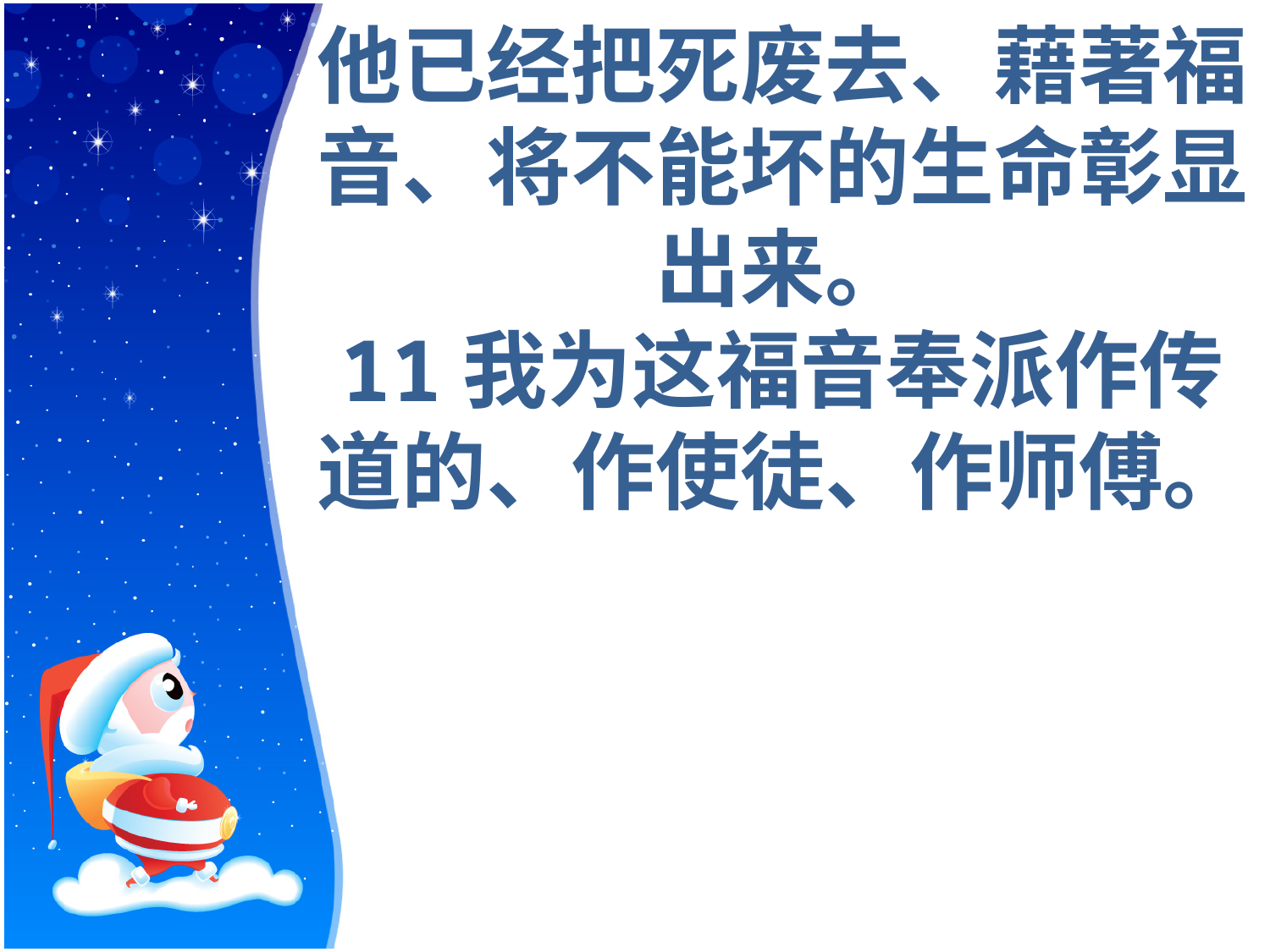

他已经把死废去、藉著福音、将不能坏的生命彰显出来。
11我为这福音奉派作传道的、作使徒、作师傅。